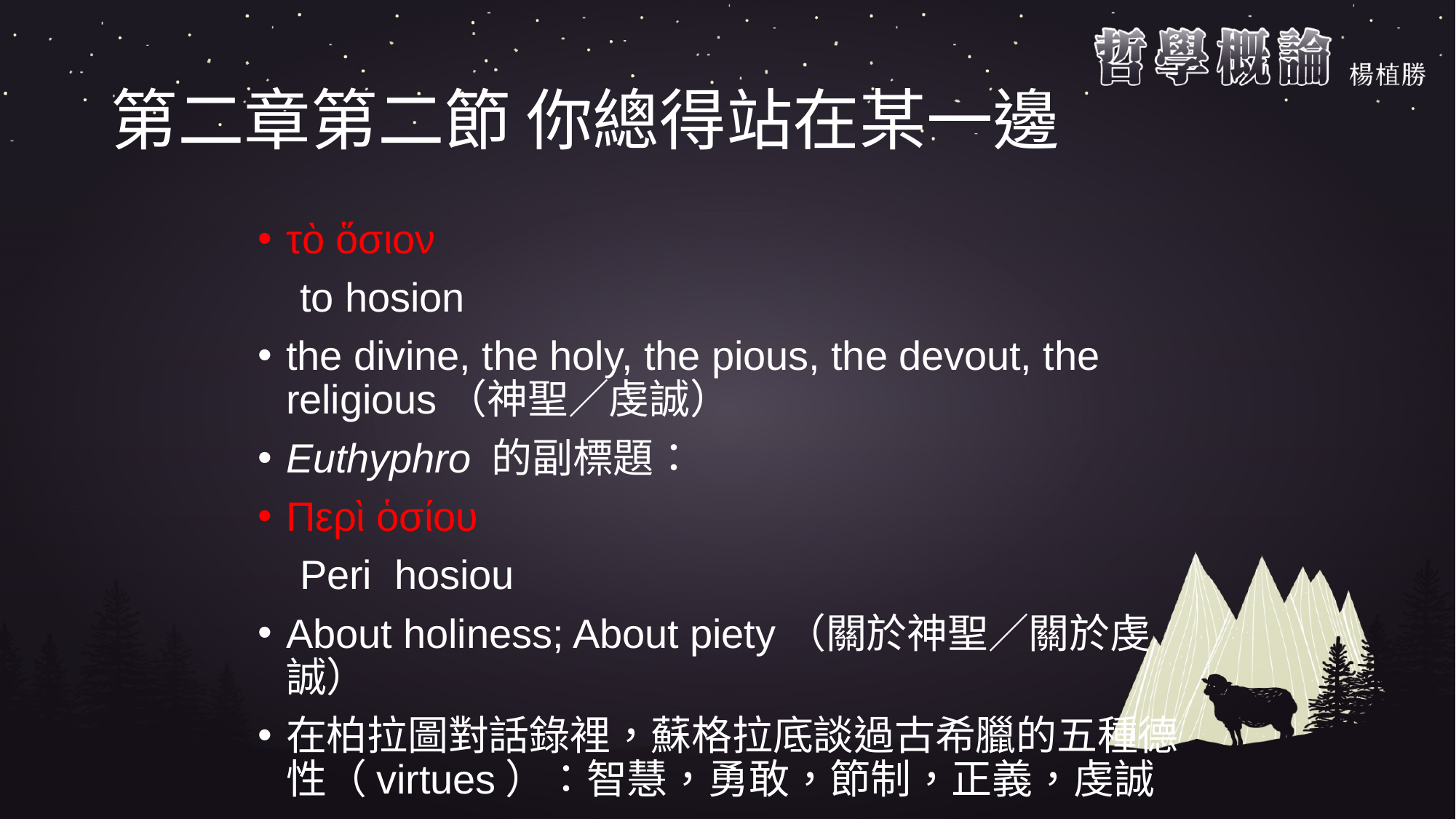

# 第二章第二節 你總得站在某一邊
τὸ ὅσιον
   to hosion
the divine, the holy, the pious, the devout, the religious（神聖／虔誠）
Euthyphro 的副標題：
Περὶ ὁσίου
   Peri  hosiou
About holiness; About piety（關於神聖／關於虔誠）
在柏拉圖對話錄裡，蘇格拉底談過古希臘的五種德性（virtues）：智慧，勇敢，節制，正義，虔誠